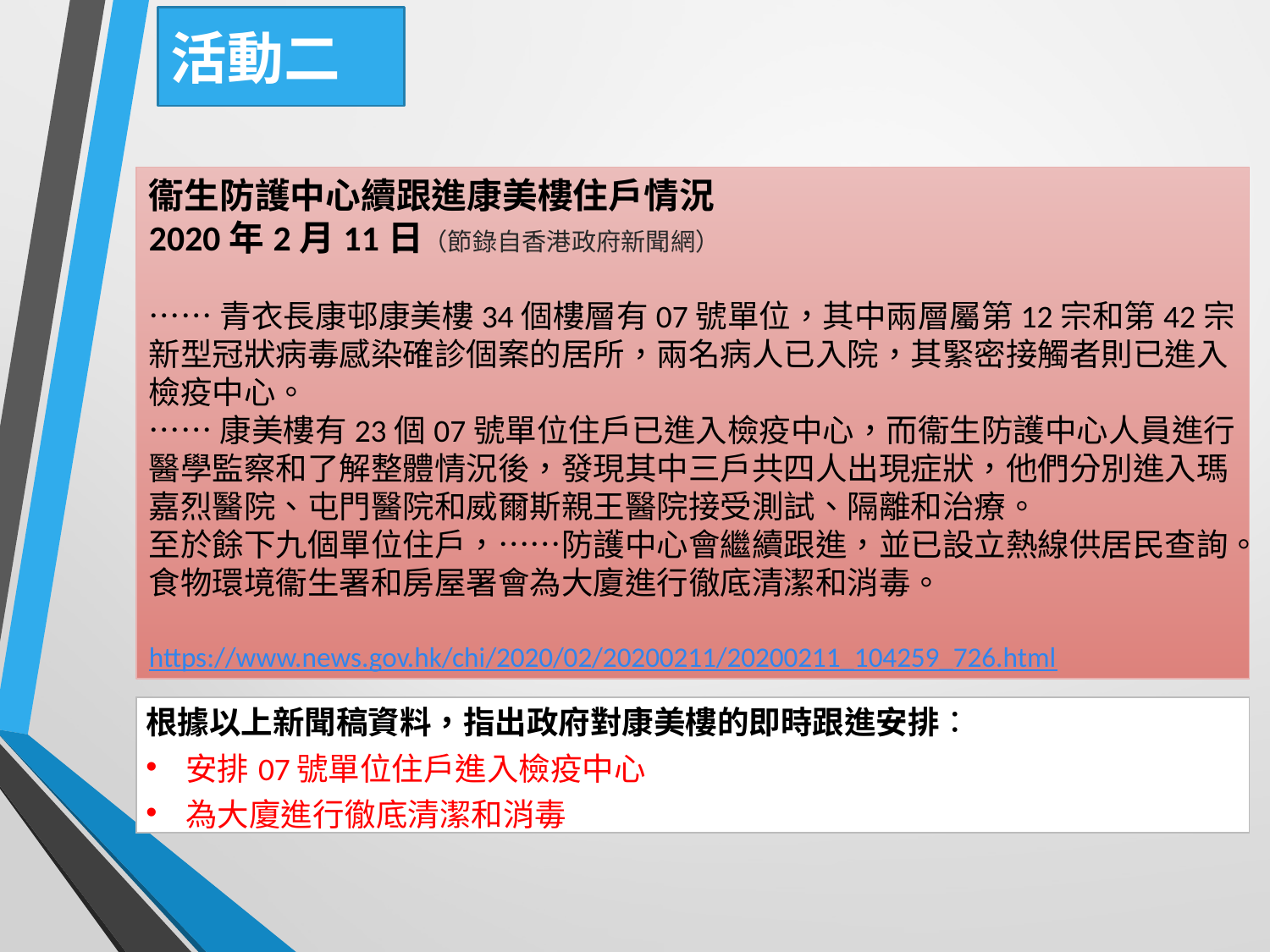

活動二
衞生防護中心續跟進康美樓住戶情況
2020年2月11日（節錄自香港政府新聞網）

……青衣長康邨康美樓34個樓層有07號單位，其中兩層屬第12宗和第42宗新型冠狀病毒感染確診個案的居所，兩名病人已入院，其緊密接觸者則已進入檢疫中心。
……康美樓有23個07號單位住戶已進入檢疫中心，而衞生防護中心人員進行醫學監察和了解整體情況後，發現其中三戶共四人出現症狀，他們分別進入瑪嘉烈醫院、屯門醫院和威爾斯親王醫院接受測試、隔離和治療。
至於餘下九個單位住戶，……防護中心會繼續跟進，並已設立熱線供居民查詢。食物環境衞生署和房屋署會為大廈進行徹底清潔和消毒。

https://www.news.gov.hk/chi/2020/02/20200211/20200211_104259_726.html
| 根據以上新聞稿資料，指出政府對康美樓的即時跟進安排： 安排07號單位住戶進入檢疫中心 為大廈進行徹底清潔和消毒 |
| --- |